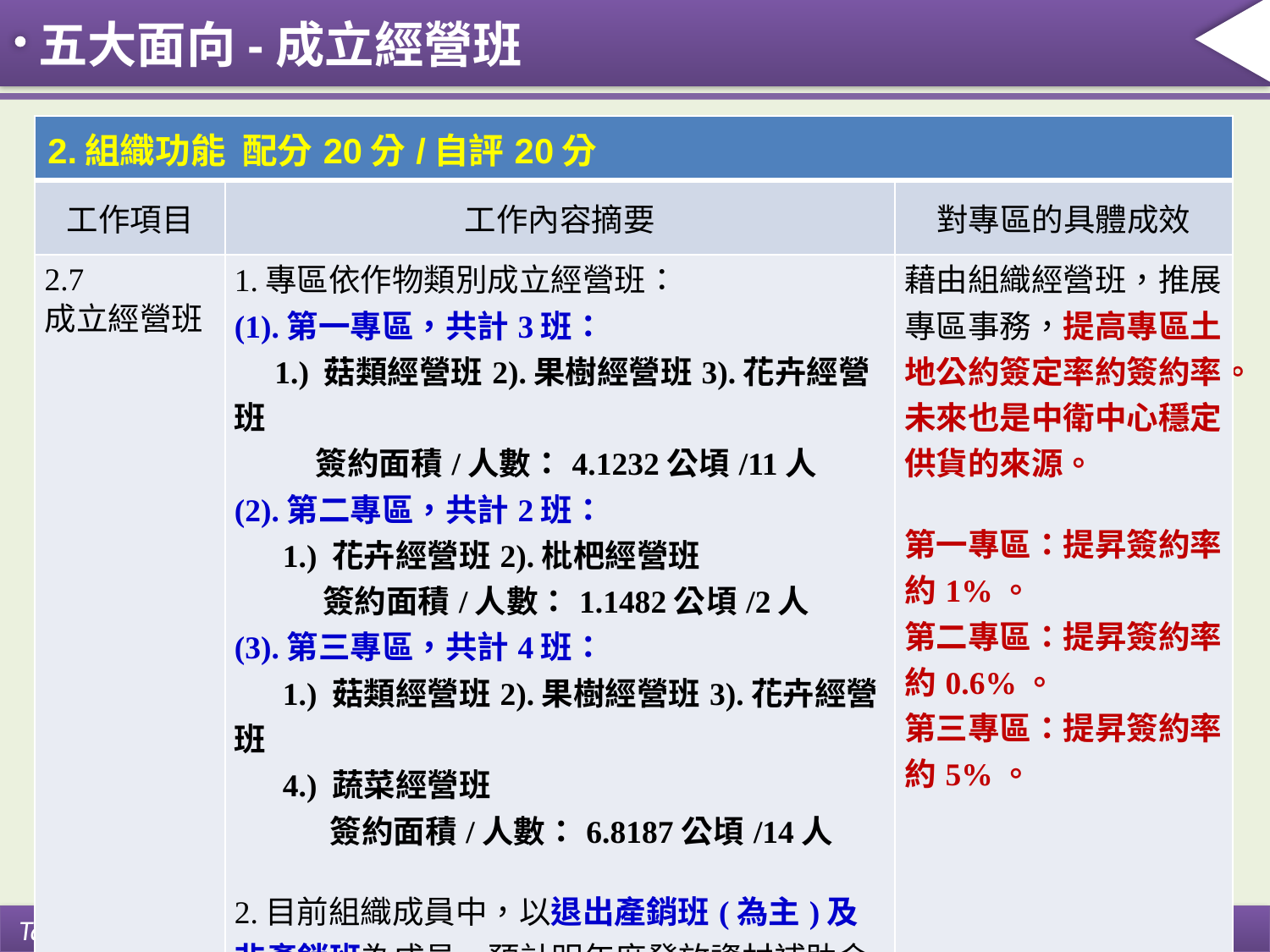

五大面向-成立經營班

| 2.組織功能 配分20分/自評20分 |  |  |
| --- | --- | --- |
| 工作項目 | 工作內容摘要 | 對專區的具體成效 |
| 2.7 成立經營班 | 1.專區依作物類別成立經營班： (1).第一專區，共計3班： 1.) 菇類經營班2).果樹經營班3).花卉經營班 簽約面積/人數：4.1232公頃/11人 (2).第二專區，共計2班： 1.) 花卉經營班2).枇杷經營班 簽約面積/人數：1.1482公頃/2人 (3).第三專區，共計4班： 1.) 菇類經營班2).果樹經營班3).花卉經營班 4.) 蔬菜經營班 簽約面積/人數：6.8187公頃/14人 2.目前組織成員中，以退出產銷班(為主)及非產銷班為成員，預計明年度發放資材補助金。 3.預計明年度召開經營班組織說明會，並遴選出經營班負責人。 | 藉由組織經營班，推展專區事務，提高專區土地公約簽定率約簽約率。未來也是中衛中心穩定供貨的來源。 第一專區：提昇簽約率約1%。 第二專區：提昇簽約率約0.6%。 第三專區：提昇簽約率約5%。 |